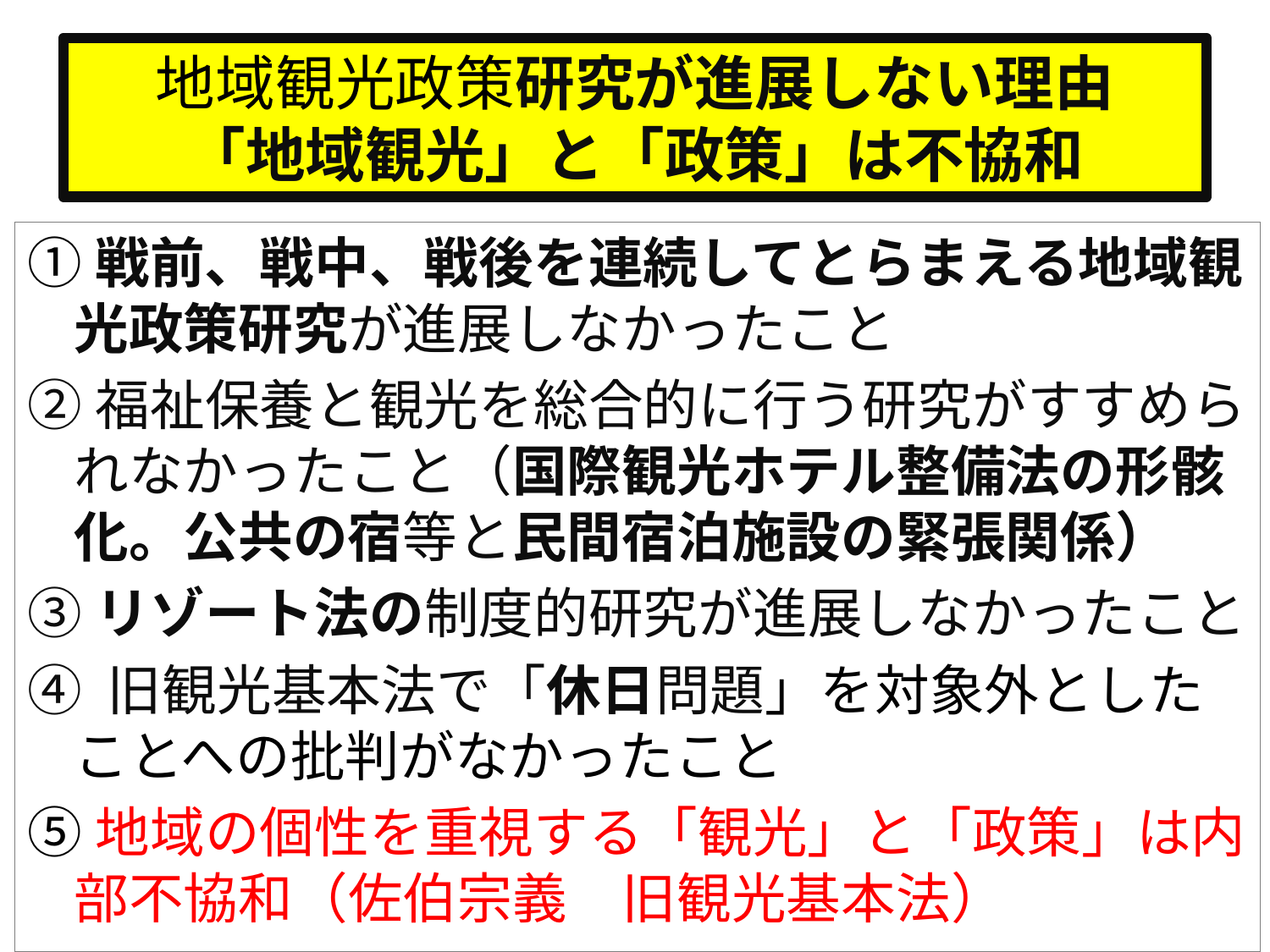

# 地域観光政策研究が進展しない理由 「地域観光」と「政策」は不協和
①戦前、戦中、戦後を連続してとらまえる地域観光政策研究が進展しなかったこと
②福祉保養と観光を総合的に行う研究がすすめられなかったこと（国際観光ホテル整備法の形骸化。公共の宿等と民間宿泊施設の緊張関係）
③リゾート法の制度的研究が進展しなかったこと
④ 旧観光基本法で「休日問題」を対象外としたことへの批判がなかったこと
⑤地域の個性を重視する「観光」と「政策」は内部不協和（佐伯宗義　旧観光基本法）